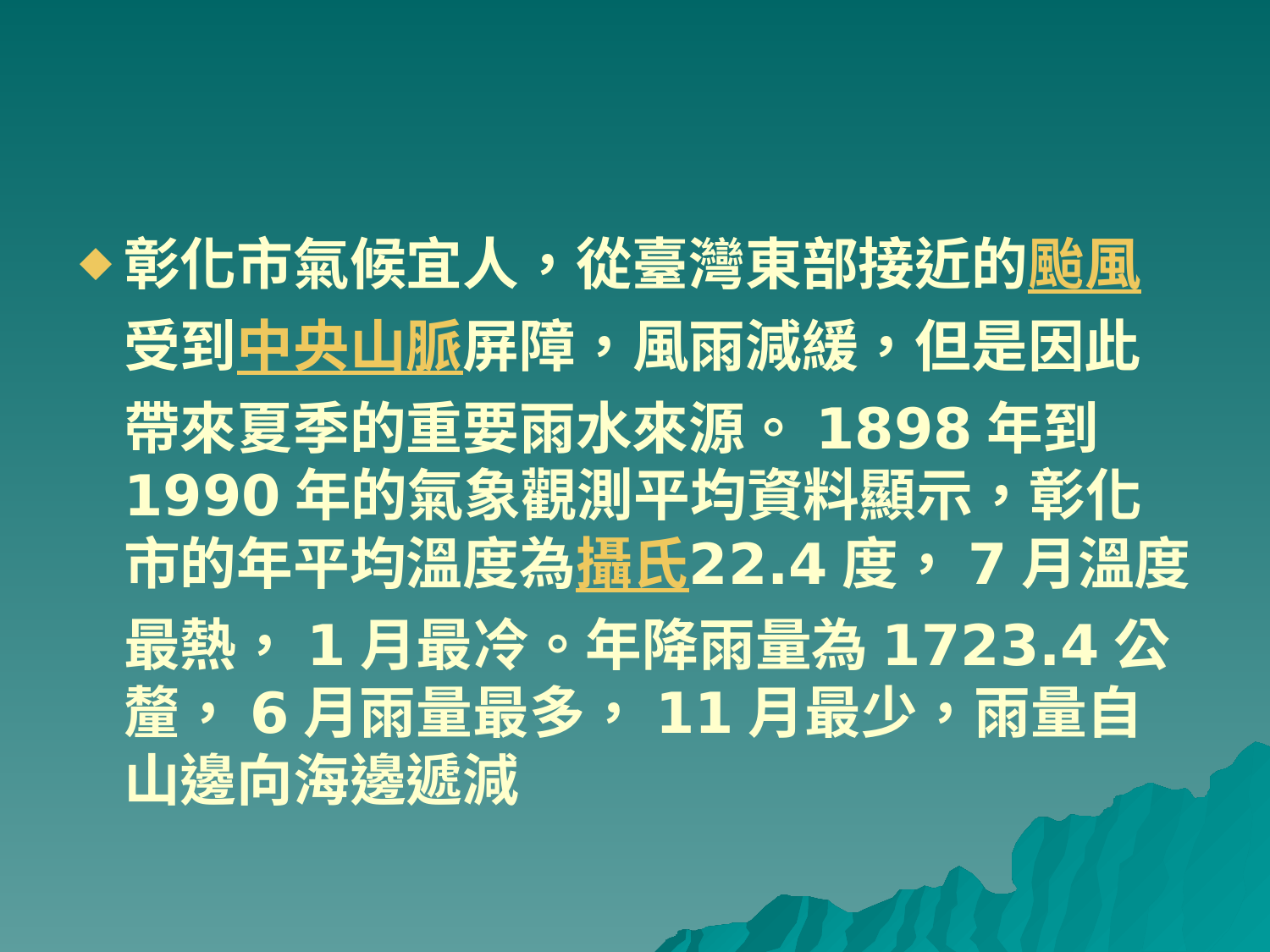

#
彰化市氣候宜人，從臺灣東部接近的颱風受到中央山脈屏障，風雨減緩，但是因此帶來夏季的重要雨水來源。1898年到1990年的氣象觀測平均資料顯示，彰化市的年平均溫度為攝氏22.4度，7月溫度最熱，1月最冷。年降雨量為1723.4公釐，6月雨量最多，11月最少，雨量自山邊向海邊遞減